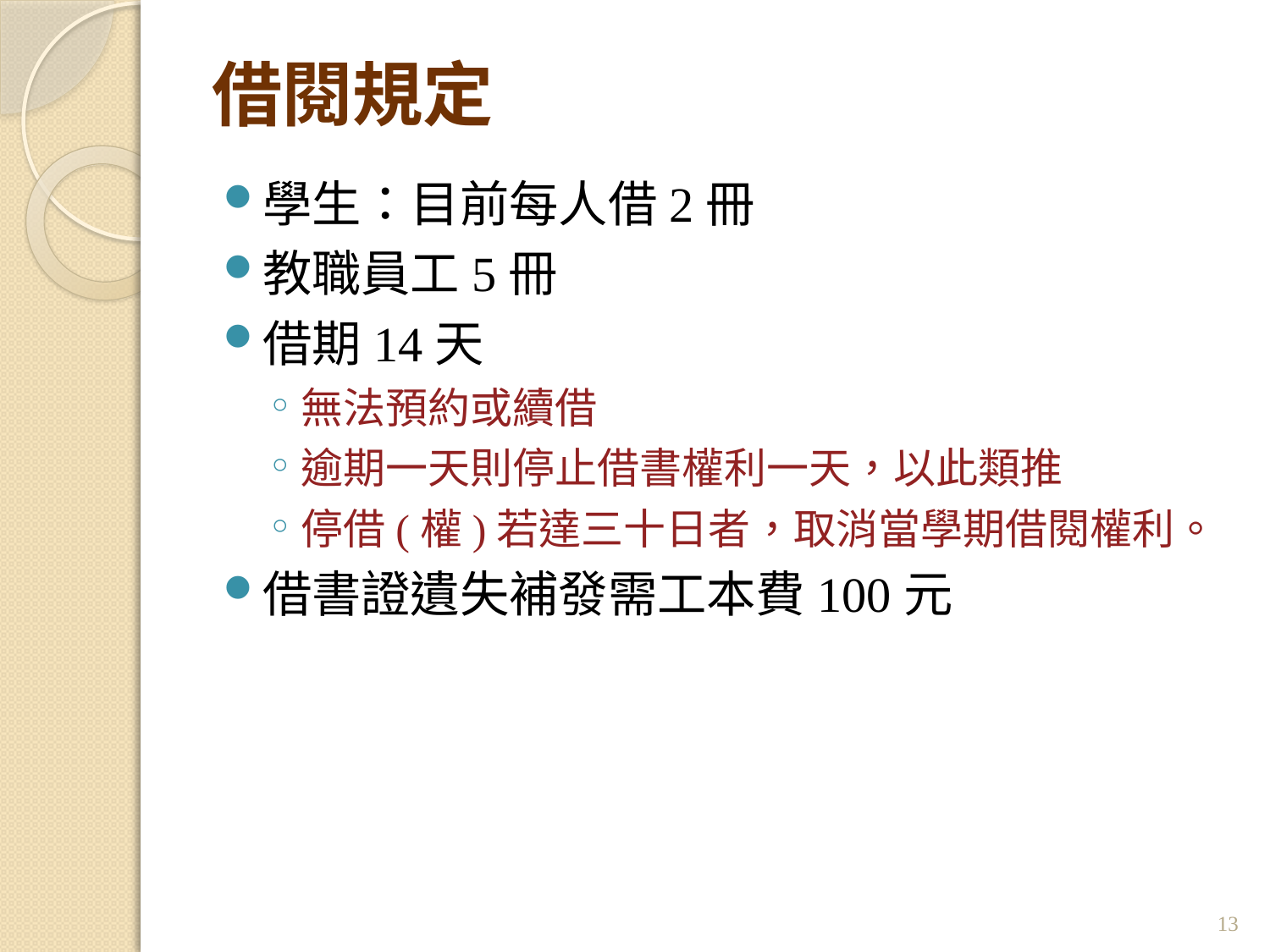

# 借閱規定
學生：目前每人借2冊
教職員工5冊
借期14天
無法預約或續借
逾期一天則停止借書權利一天，以此類推
停借(權)若達三十日者，取消當學期借閱權利。
借書證遺失補發需工本費100元

13